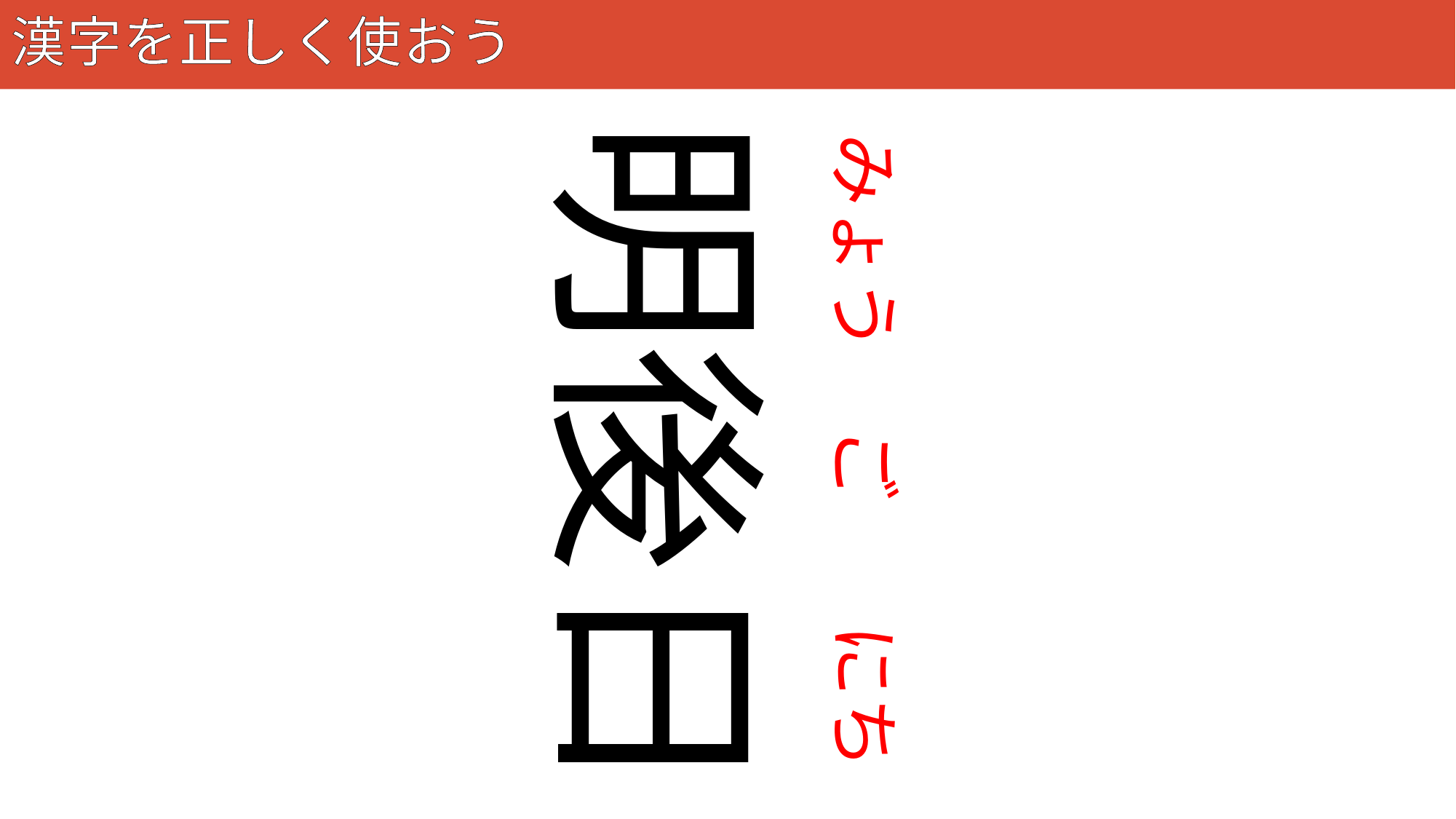

# 漢字を正しく使おう
26
明後日
みょう
ご
にち